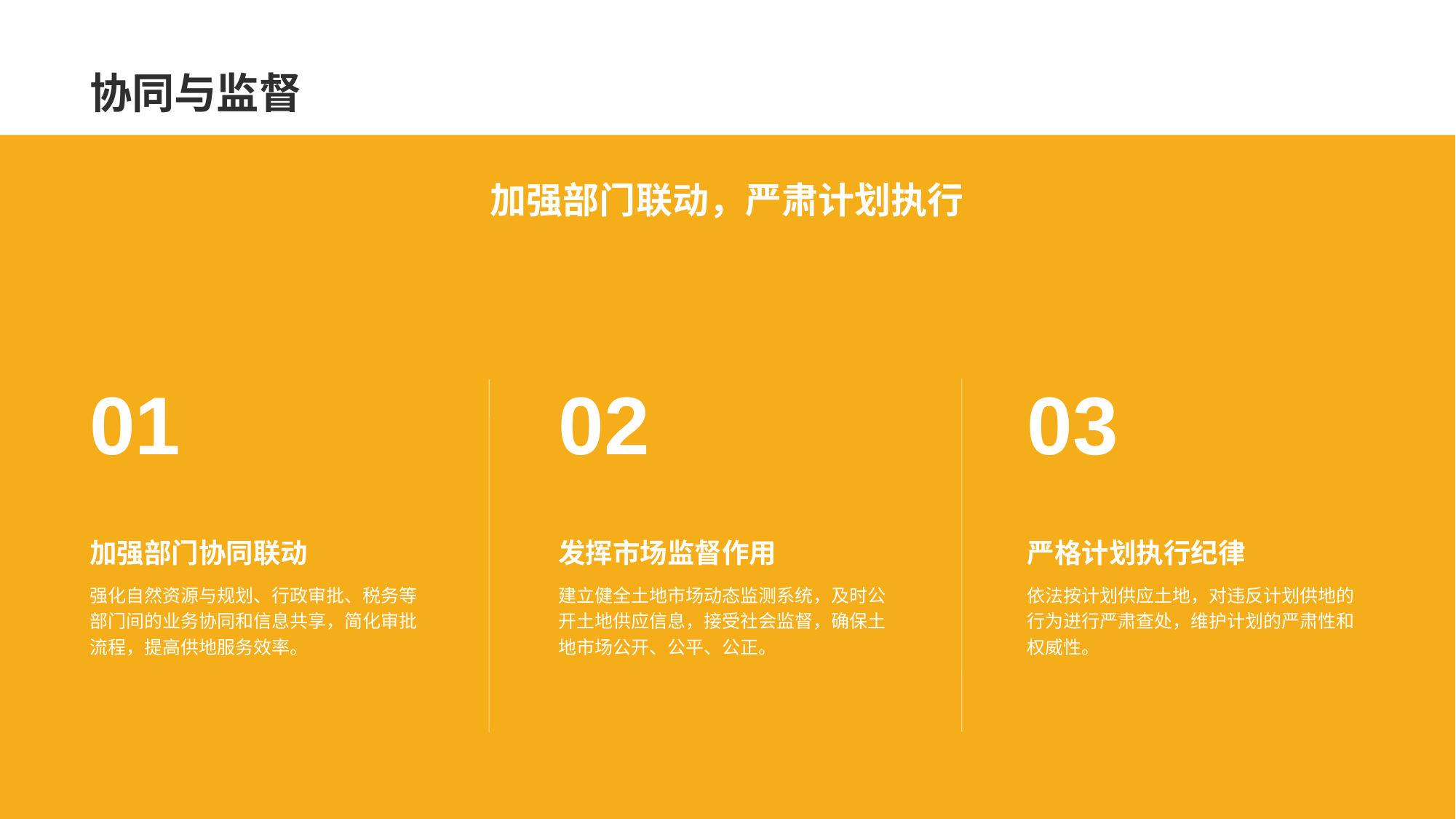

协同与监督
加强部门联动，严肃计划执行

01
加强部门协同联动
强化自然资源与规划、行政审批、税务等部门间的业务协同和信息共享，简化审批流程，提高供地服务效率。
02
发挥市场监督作用
建立健全土地市场动态监测系统，及时公开土地供应信息，接受社会监督，确保土地市场公开、公平、公正。
03
严格计划执行纪律
依法按计划供应土地，对违反计划供地的行为进行严肃查处，维护计划的严肃性和权威性。

4